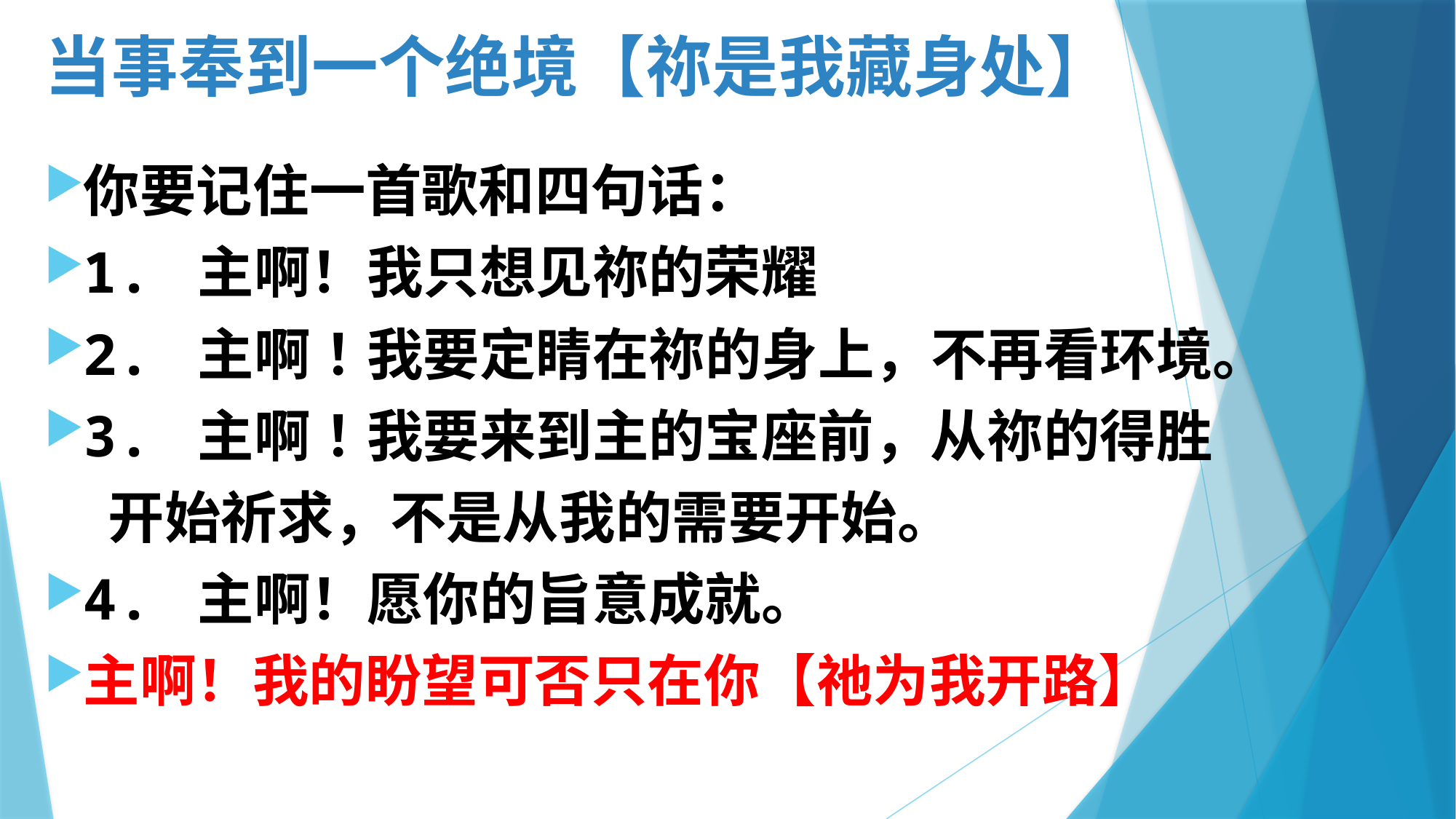

# 当事奉到一个绝境【祢是我藏身处】
你要记住一首歌和四句话：
1. 主啊！我只想见祢的荣耀
2. 主啊！我要定睛在祢的身上，不再看环境。
3. 主啊！我要来到主的宝座前，从祢的得胜
    开始祈求，不是从我的需要开始。
4. 主啊！愿你的旨意成就。
主啊！我的盼望可否只在你【祂为我开路】